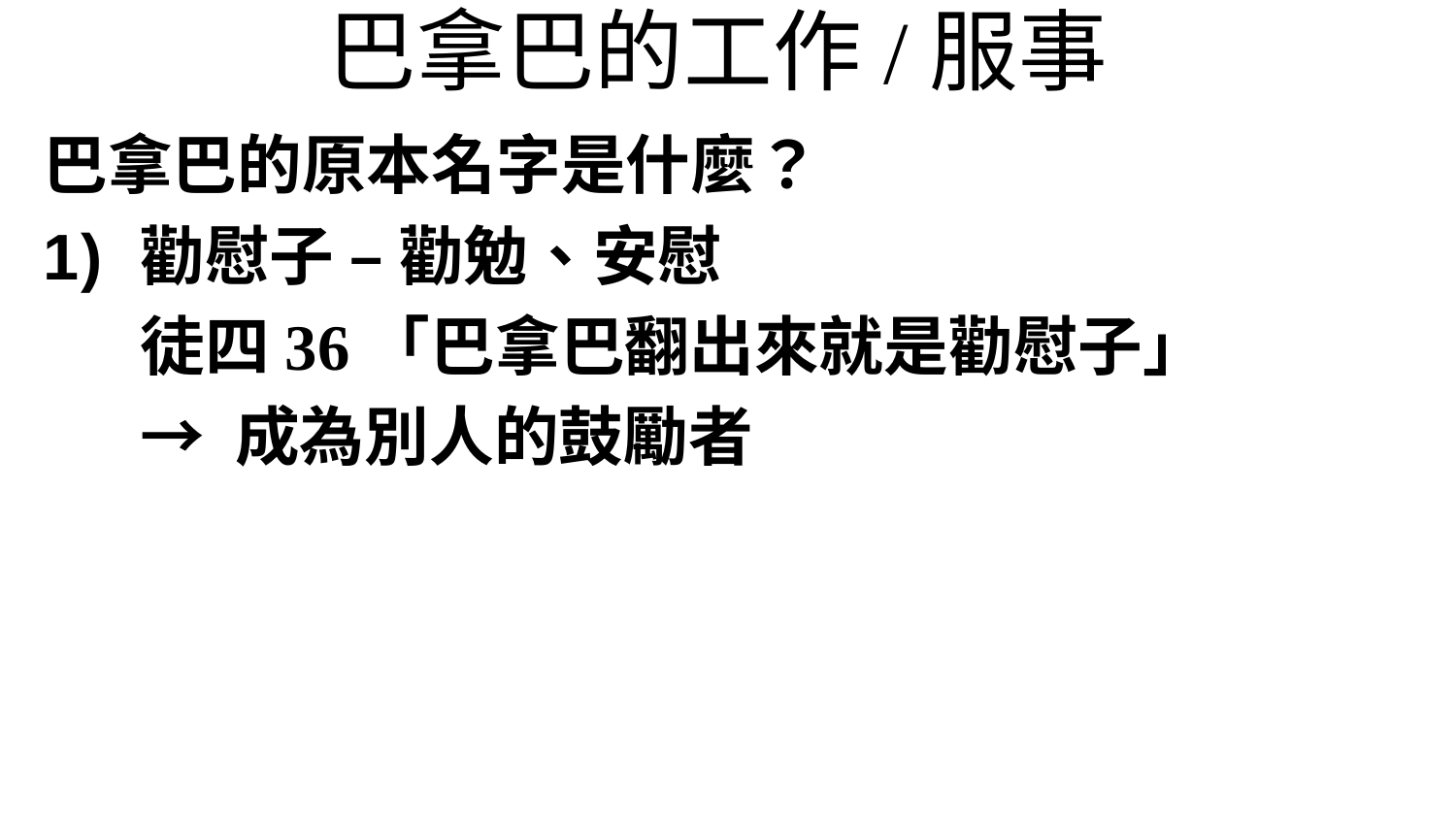

# 巴拿巴的工作/服事
巴拿巴的原本名字是什麼？
勸慰子 – 勸勉、安慰
	徒四36「巴拿巴翻出來就是勸慰子」
	→ 成為別人的鼓勵者